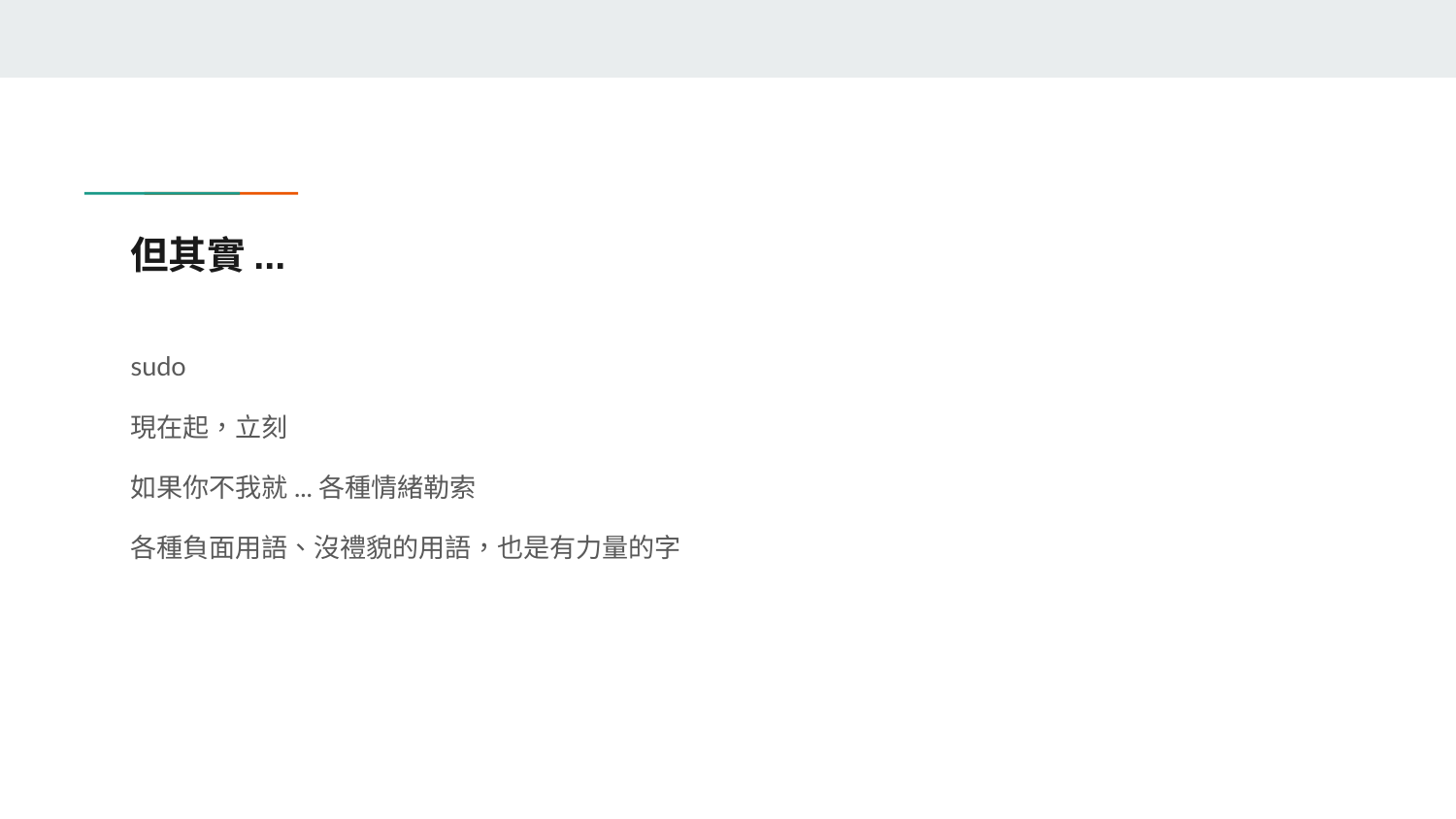

# 但其實...
sudo
現在起，立刻
如果你不我就...各種情緒勒索
各種負面用語、沒禮貌的用語，也是有力量的字